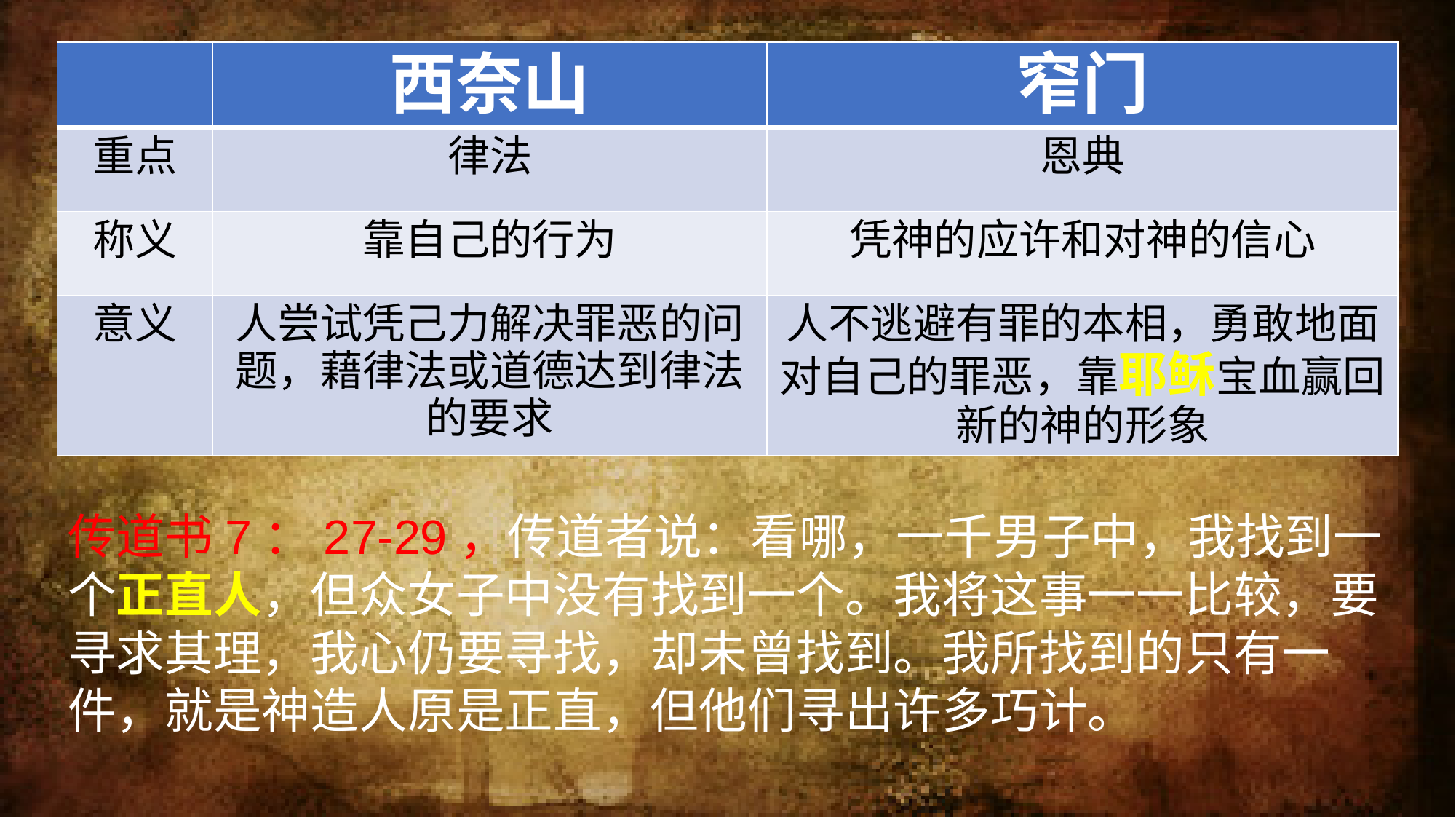

|  | 西奈山 | 窄门 |
| --- | --- | --- |
| 重点 | 律法 | 恩典 |
| 称义 | 靠自己的行为 | 凭神的应许和对神的信心 |
| 意义 | 人尝试凭己力解决罪恶的问题，藉律法或道德达到律法的要求 | 人不逃避有罪的本相，勇敢地面对自己的罪恶，靠耶稣宝血赢回新的神的形象 |
传道书7：27-29，传道者说：看哪，一千男子中，我找到一个正直人，但众女子中没有找到一个。我将这事一一比较，要寻求其理，我心仍要寻找，却未曾找到。我所找到的只有一件，就是神造人原是正直，但他们寻出许多巧计。